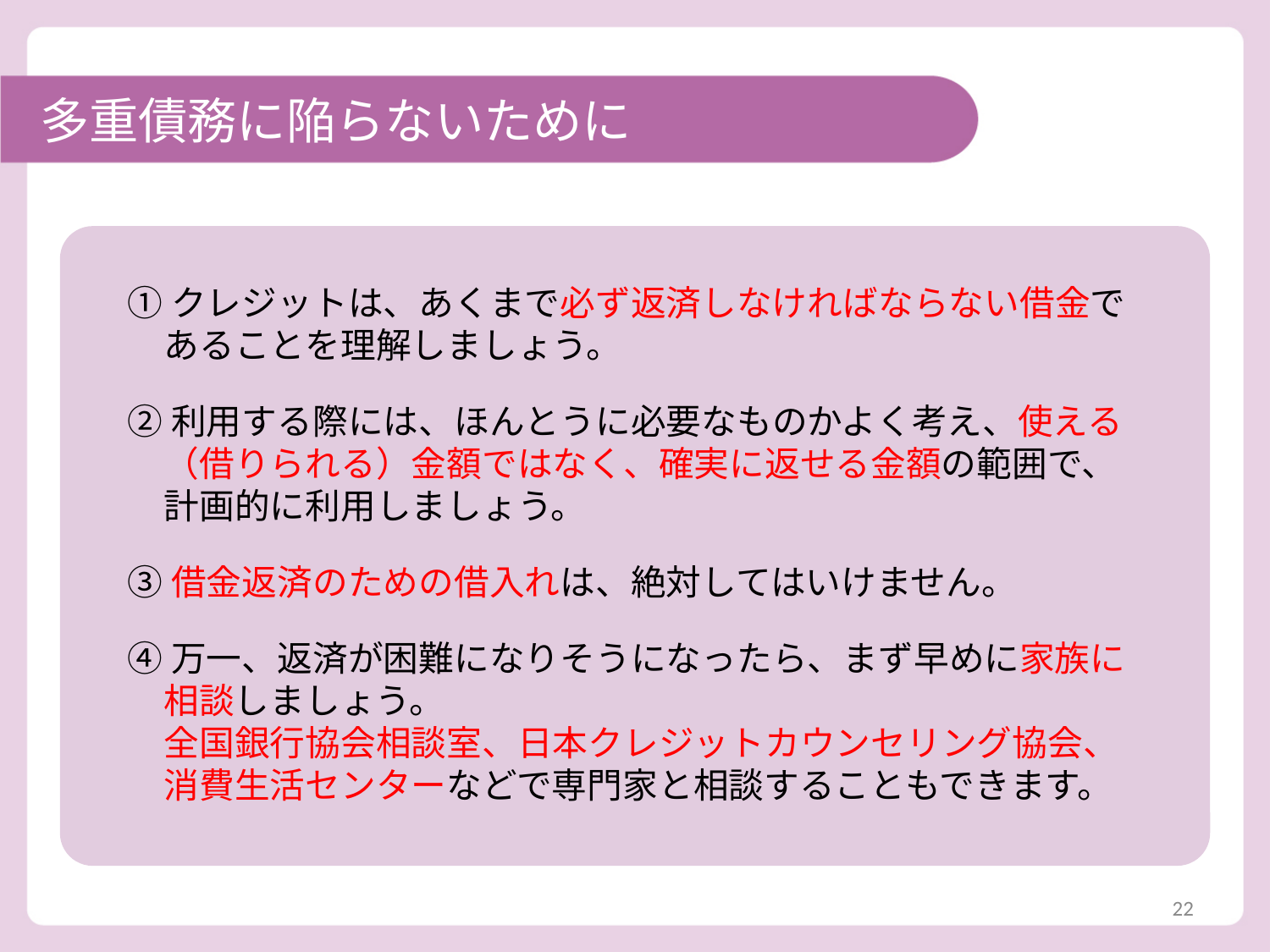

多重債務に陥らないために

①クレジットは、あくまで必ず返済しなければならない借金であることを理解しましょう。

②利用する際には、ほんとうに必要なものかよく考え、使える（借りられる）金額ではなく、確実に返せる金額の範囲で、計画的に利用しましょう。

③借金返済のための借入れは、絶対してはいけません。

④万一、返済が困難になりそうになったら、まず早めに家族に相談しましょう。
	全国銀行協会相談室、日本クレジットカウンセリング協会、消費生活センターなどで専門家と相談することもできます。
22